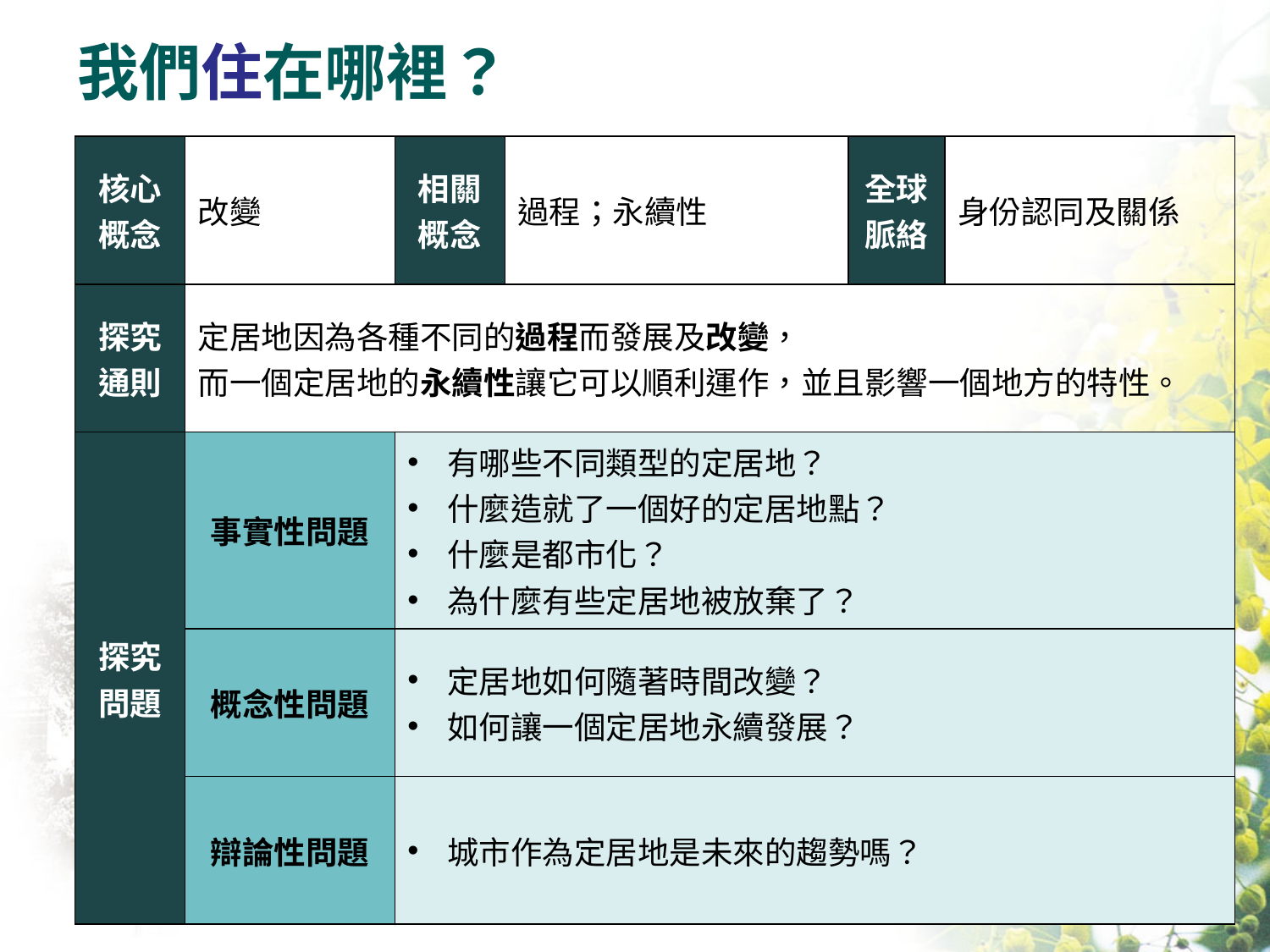

# 我們住在哪裡？
| 核心概念 | 改變 | 相關概念 | 過程；永續性 | 全球脈絡 | 身份認同及關係 |
| --- | --- | --- | --- | --- | --- |
| 探究通則 | 定居地因為各種不同的過程而發展及改變， 而一個定居地的永續性讓它可以順利運作，並且影響一個地方的特性。 |  |  |  |  |
| 探究問題 | 事實性問題 | 有哪些不同類型的定居地？ 什麼造就了一個好的定居地點？ 什麼是都市化？ 為什麼有些定居地被放棄了？ |  |  |  |
|  | 概念性問題 | 定居地如何隨著時間改變？ 如何讓一個定居地永續發展？ |  |  |  |
|  | 辯論性問題 | 城市作為定居地是未來的趨勢嗎？ |  |  |  |